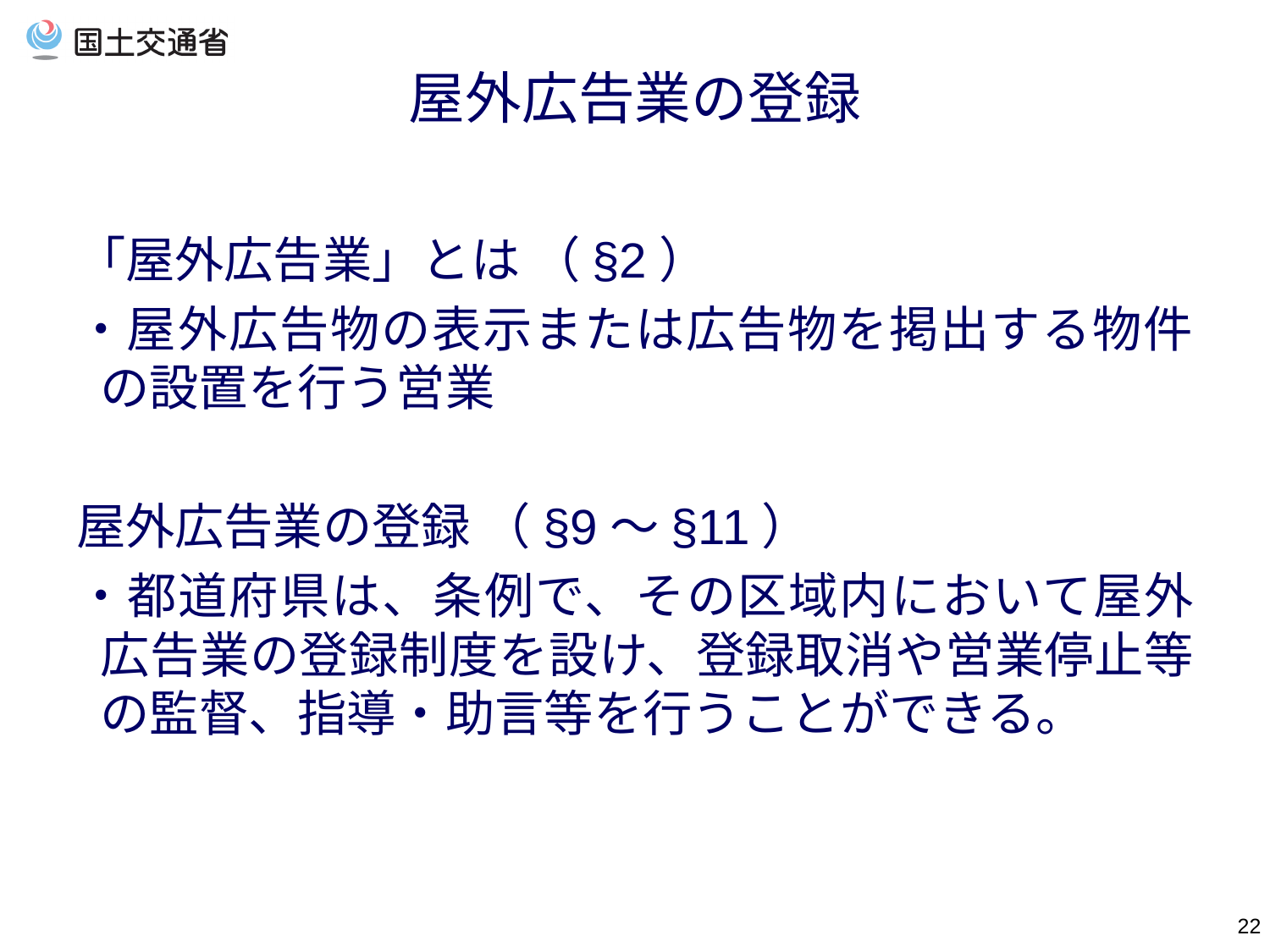

「屋外広告業」とは （§2）
・屋外広告物の表示または広告物を掲出する物件の設置を行う営業

屋外広告業の登録 （§9～§11）
・都道府県は、条例で、その区域内において屋外広告業の登録制度を設け、登録取消や営業停止等の監督、指導・助言等を行うことができる。
屋外広告業の登録
22